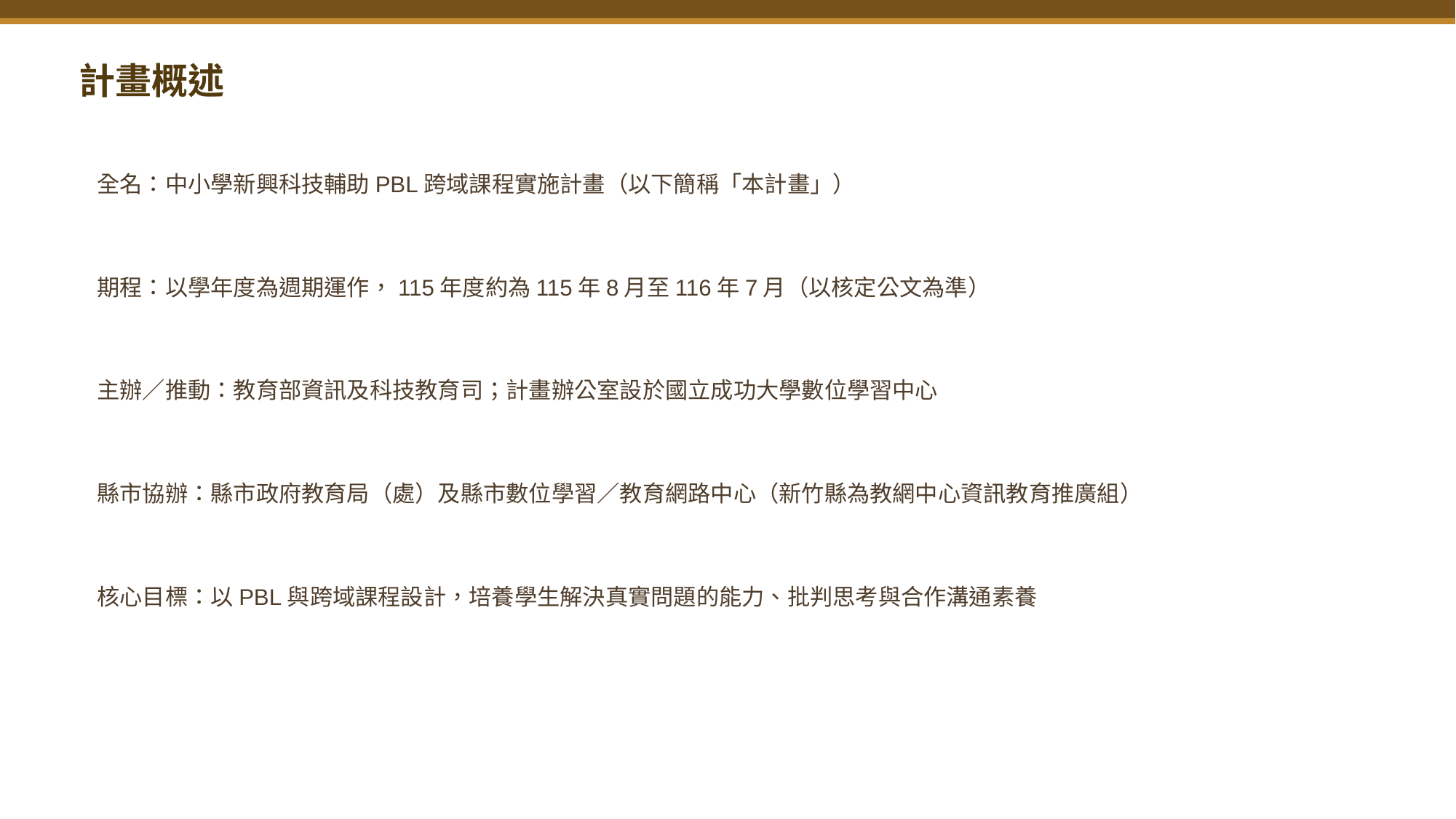

計畫概述
全名：中小學新興科技輔助PBL跨域課程實施計畫（以下簡稱「本計畫」）
期程：以學年度為週期運作，115年度約為115年8月至116年7月（以核定公文為準）
主辦／推動：教育部資訊及科技教育司；計畫辦公室設於國立成功大學數位學習中心
縣市協辦：縣市政府教育局（處）及縣市數位學習／教育網路中心（新竹縣為教網中心資訊教育推廣組）
核心目標：以PBL與跨域課程設計，培養學生解決真實問題的能力、批判思考與合作溝通素養